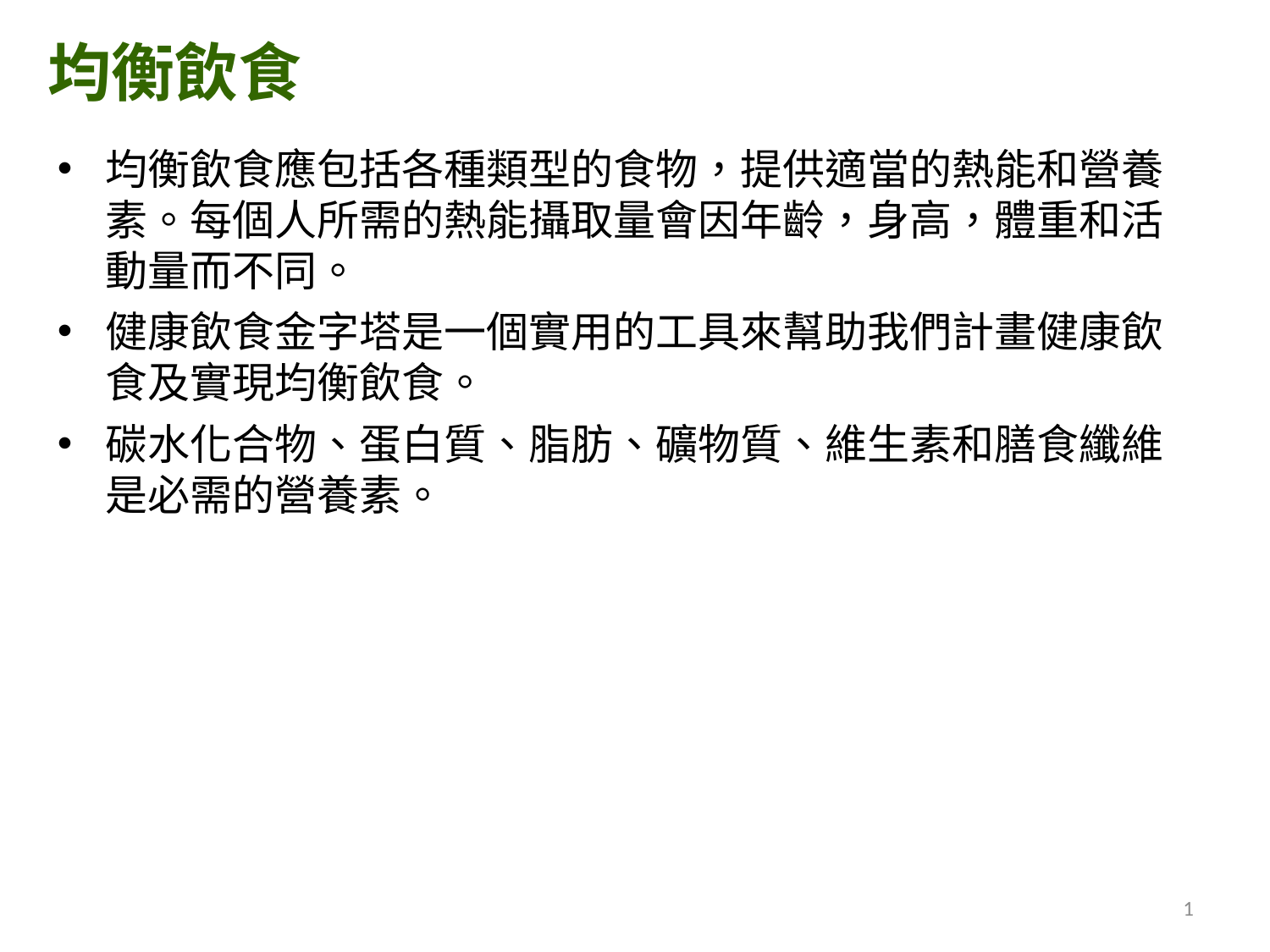

均衡飲食
均衡飲食應包括各種類型的食物，提供適當的熱能和營養素。每個人所需的熱能攝取量會因年齡，身高，體重和活動量而不同。
健康飲食金字塔是一個實用的工具來幫助我們計畫健康飲食及實現均衡飲食。
碳水化合物、蛋白質、脂肪、礦物質、維生素和膳食纖維是必需的營養素。
1